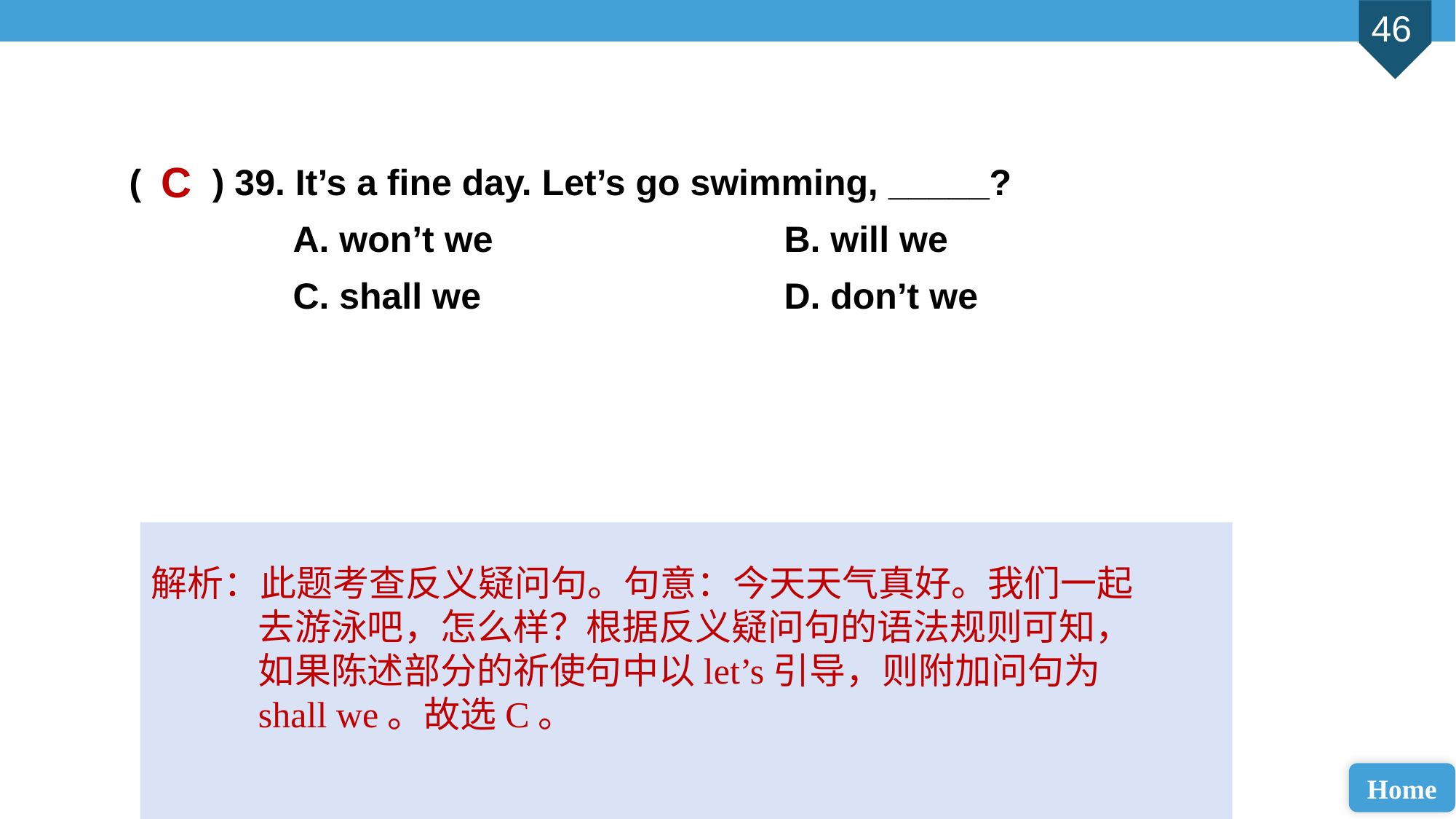

(       ) 39. It’s a fine day. Let’s go swimming, _____?
A. won’t we 			B. will we
C. shall we 			D. don’t we
C

解析：此题考查反义疑问句。句意：今天天气真好。我们一起去游泳吧，怎么样？根据反义疑问句的语法规则可知，如果陈述部分的祈使句中以let’s引导，则附加问句为shall we。故选C。